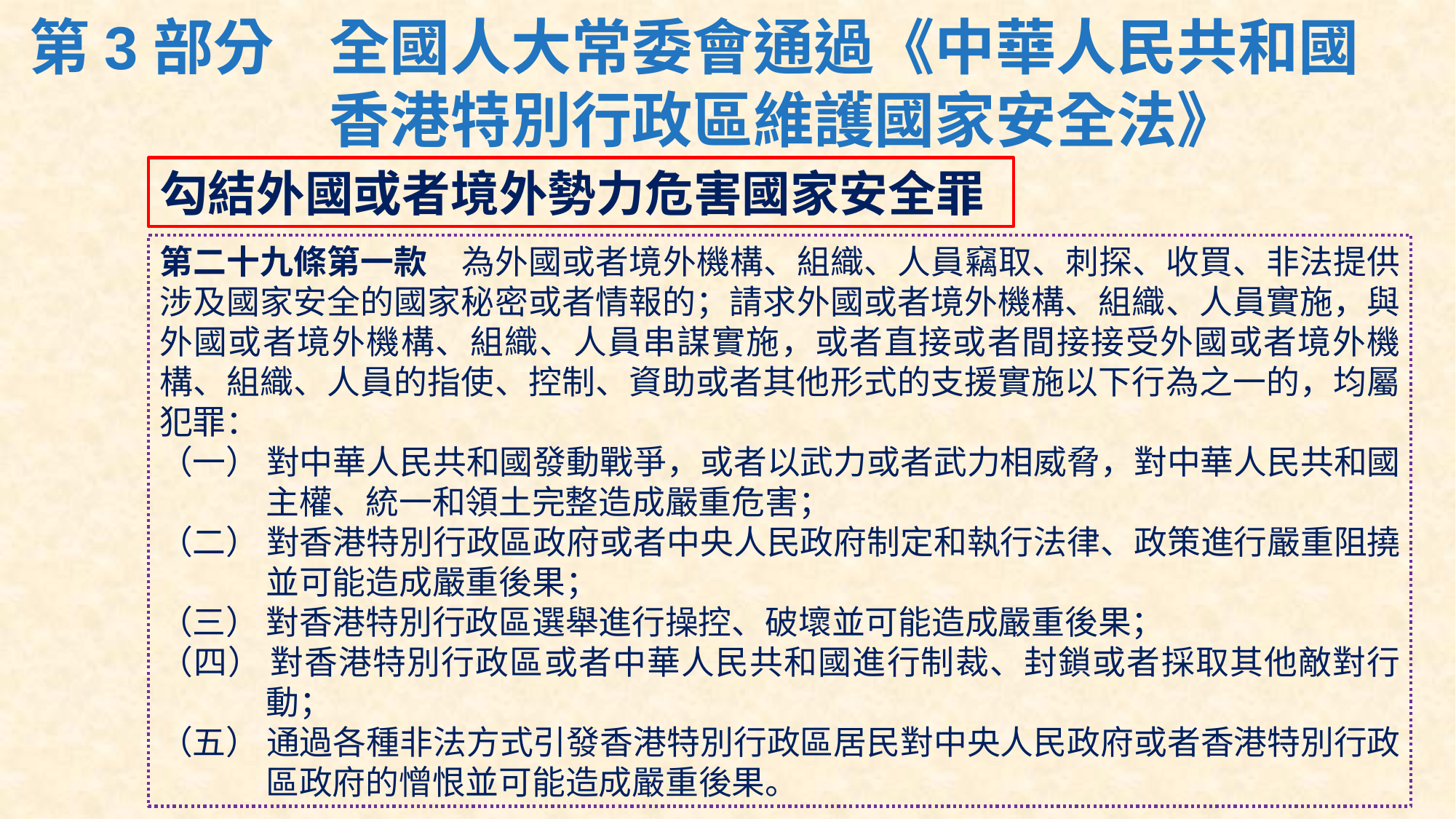

# 第3部分	全國人大常委會通過《中華人民共和國香港特別行政區維護國家安全法》
勾結外國或者境外勢力危害國家安全罪
第二十九條第一款  為外國或者境外機構、組織、人員竊取、刺探、收買、非法提供涉及國家安全的國家秘密或者情報的；請求外國或者境外機構、組織、人員實施，與外國或者境外機構、組織、人員串謀實施，或者直接或者間接接受外國或者境外機構、組織、人員的指使、控制、資助或者其他形式的支援實施以下行為之一的，均屬犯罪：
（一）	對中華人民共和國發動戰爭，或者以武力或者武力相威脅，對中華人民共和國主權、統一和領土完整造成嚴重危害；
（二）	對香港特別行政區政府或者中央人民政府制定和執行法律、政策進行嚴重阻撓並可能造成嚴重後果；
（三）	對香港特別行政區選舉進行操控、破壞並可能造成嚴重後果；
（四）	對香港特別行政區或者中華人民共和國進行制裁、封鎖或者採取其他敵對行動；
（五）	通過各種非法方式引發香港特別行政區居民對中央人民政府或者香港特別行政區政府的憎恨並可能造成嚴重後果。